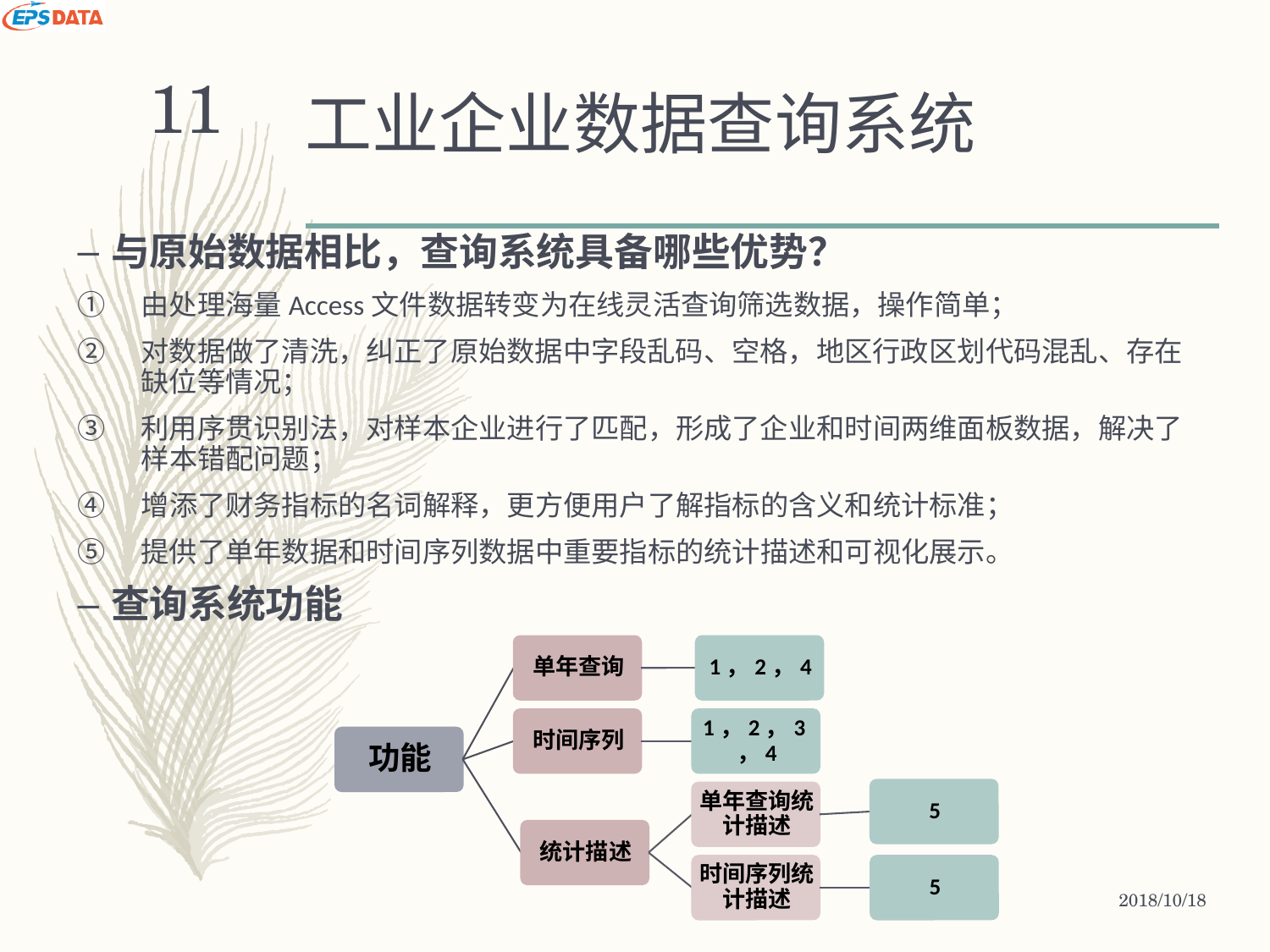

# 工业企业数据查询系统
11
与原始数据相比，查询系统具备哪些优势？
由处理海量Access文件数据转变为在线灵活查询筛选数据，操作简单；
对数据做了清洗，纠正了原始数据中字段乱码、空格，地区行政区划代码混乱、存在缺位等情况；
利用序贯识别法，对样本企业进行了匹配，形成了企业和时间两维面板数据，解决了样本错配问题；
增添了财务指标的名词解释，更方便用户了解指标的含义和统计标准；
提供了单年数据和时间序列数据中重要指标的统计描述和可视化展示。
查询系统功能
功能

单年查询

1，2，4

时间序列

1，2，3，4

统计描述

单年查询统计描述

5

时间序列统计描述

5
2018/10/18